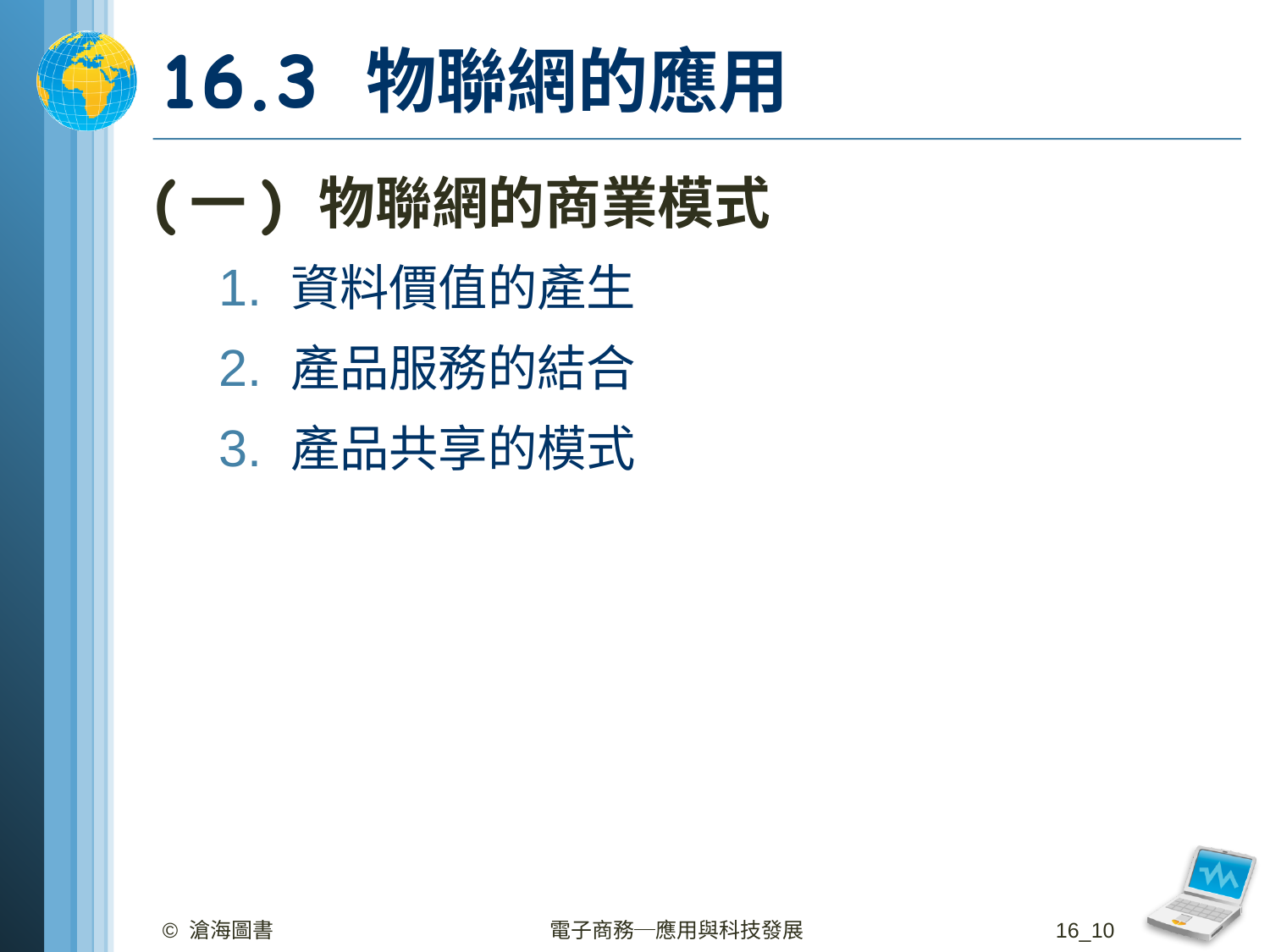

# 16.3 物聯網的應用
(一) 物聯網的商業模式
資料價值的產生
產品服務的結合
產品共享的模式

© 滄海圖書
電子商務─應用與科技發展
16_10